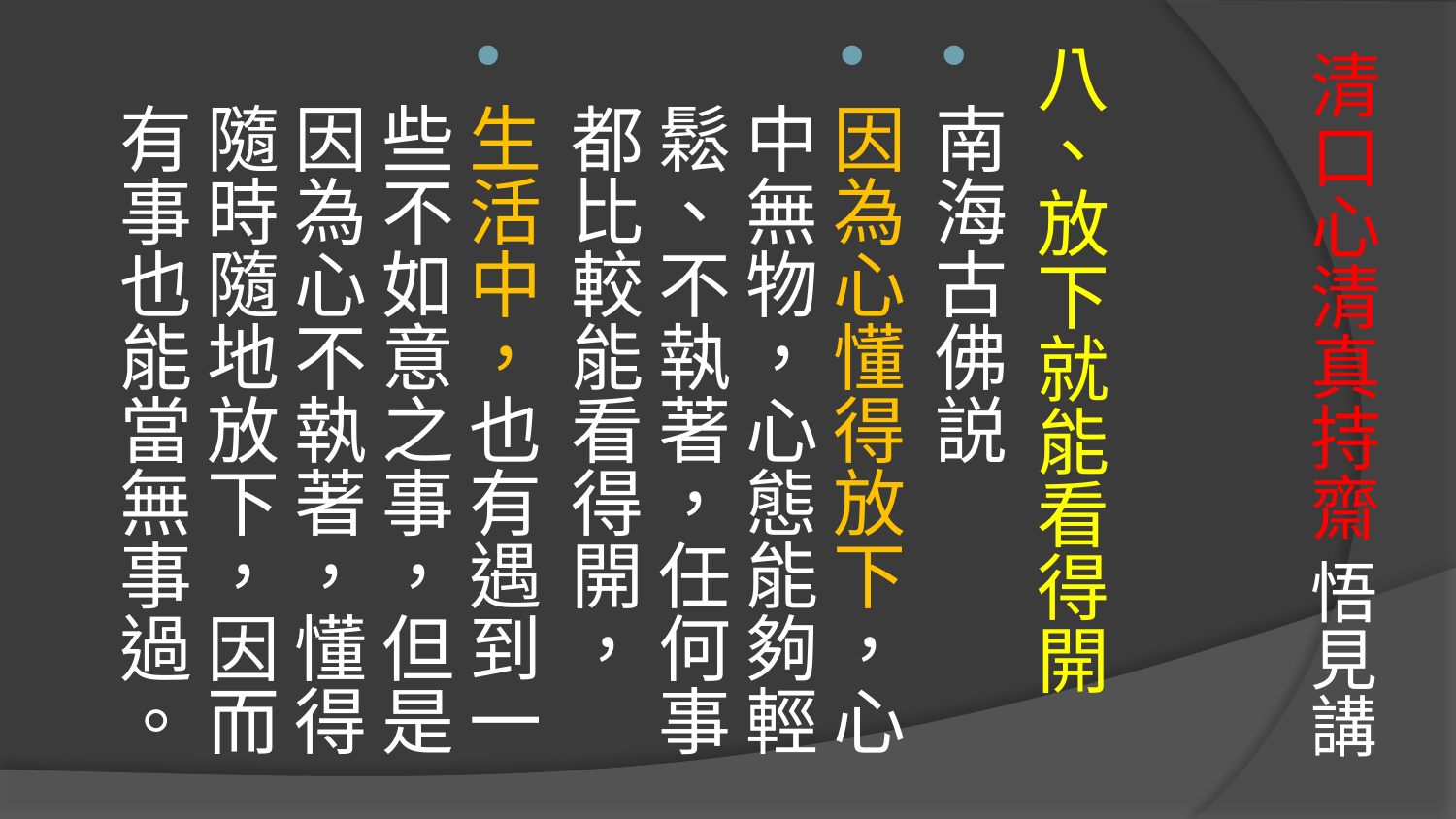

八、放下就能看得開
南海古佛説
因為心懂得放下，心中無物，心態能夠輕鬆、不執著，任何事都比較能看得開，
生活中，也有遇到一些不如意之事，但是因為心不執著，懂得隨時隨地放下，因而有事也能當無事過。

# 清口心清真持齋 悟見講